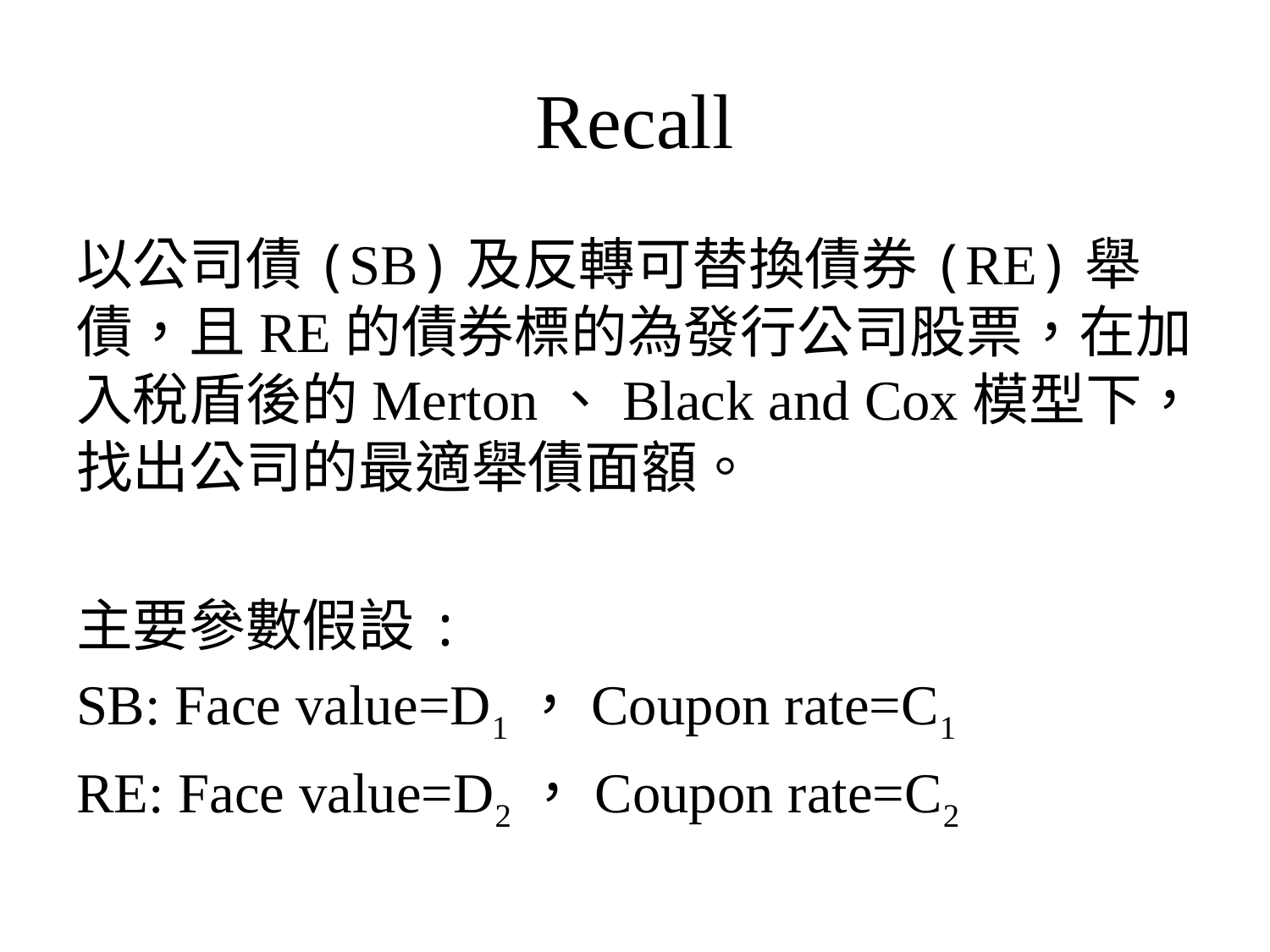

# Recall
以公司債(SB)及反轉可替換債券(RE)舉債，且RE的債券標的為發行公司股票，在加入稅盾後的Merton、Black and Cox模型下，找出公司的最適舉債面額。

主要參數假設:
SB: Face value=D1，Coupon rate=C1
RE: Face value=D2，Coupon rate=C2